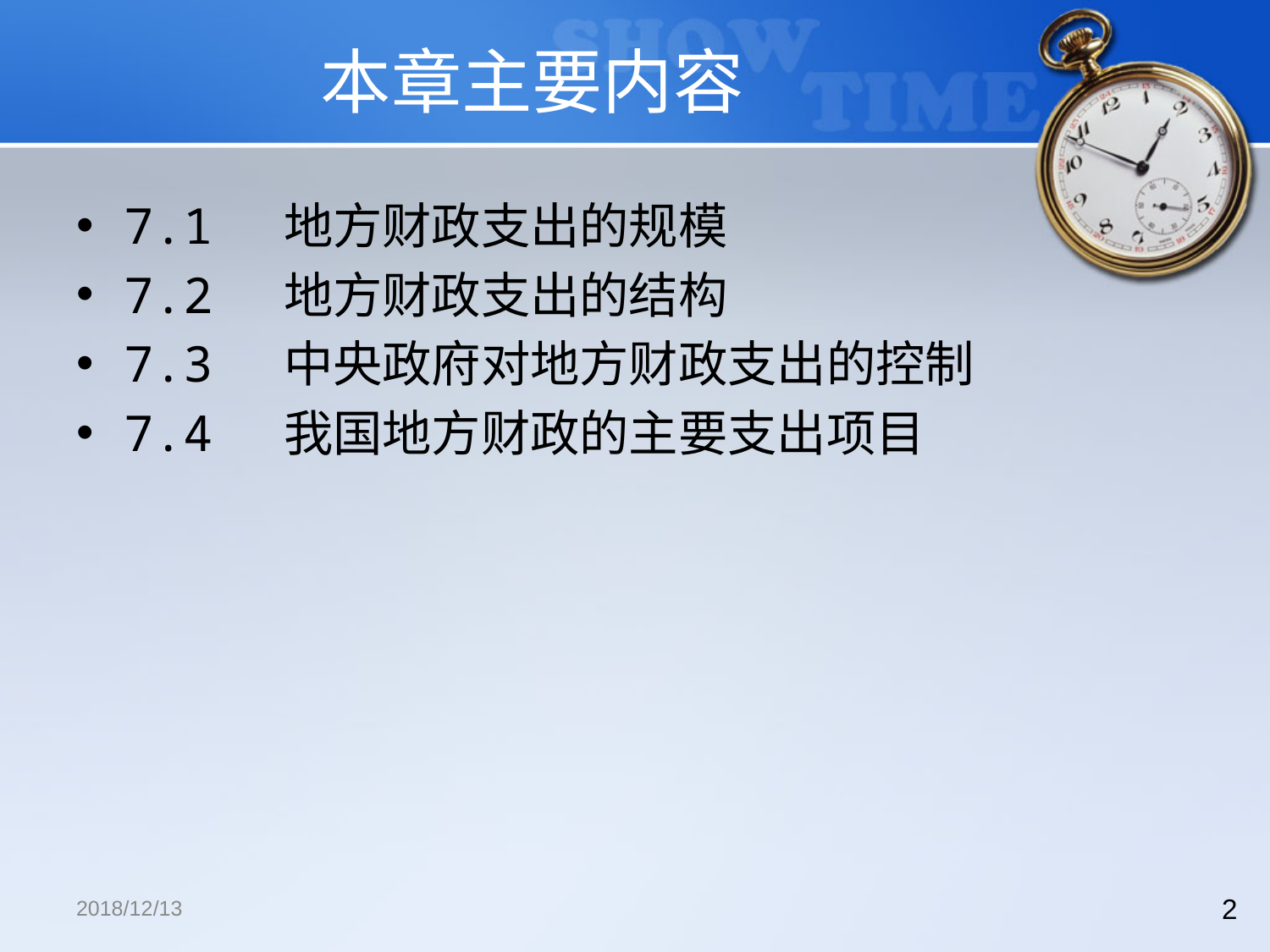

# 本章主要内容
7.1  地方财政支出的规模
7.2  地方财政支出的结构
7.3  中央政府对地方财政支出的控制
7.4  我国地方财政的主要支出项目
2018/12/13
2